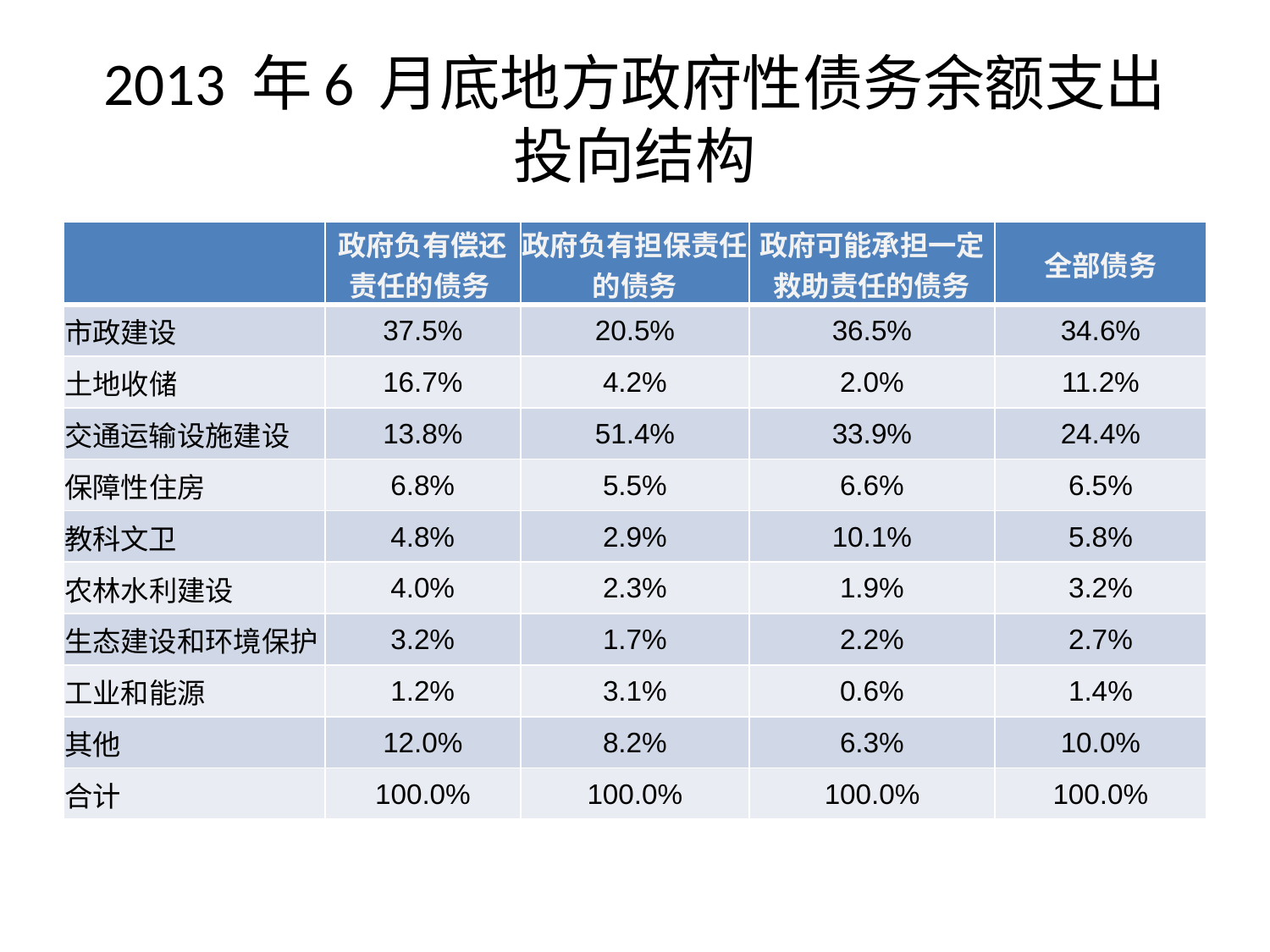

# 2013 年6 月底地方政府性债务余额支出投向结构
|  | 政府负有偿还责任的债务 | 政府负有担保责任的债务 | 政府可能承担一定救助责任的债务 | 全部债务 |
| --- | --- | --- | --- | --- |
| 市政建设 | 37.5% | 20.5% | 36.5% | 34.6% |
| 土地收储 | 16.7% | 4.2% | 2.0% | 11.2% |
| 交通运输设施建设 | 13.8% | 51.4% | 33.9% | 24.4% |
| 保障性住房 | 6.8% | 5.5% | 6.6% | 6.5% |
| 教科文卫 | 4.8% | 2.9% | 10.1% | 5.8% |
| 农林水利建设 | 4.0% | 2.3% | 1.9% | 3.2% |
| 生态建设和环境保护 | 3.2% | 1.7% | 2.2% | 2.7% |
| 工业和能源 | 1.2% | 3.1% | 0.6% | 1.4% |
| 其他 | 12.0% | 8.2% | 6.3% | 10.0% |
| 合计 | 100.0% | 100.0% | 100.0% | 100.0% |